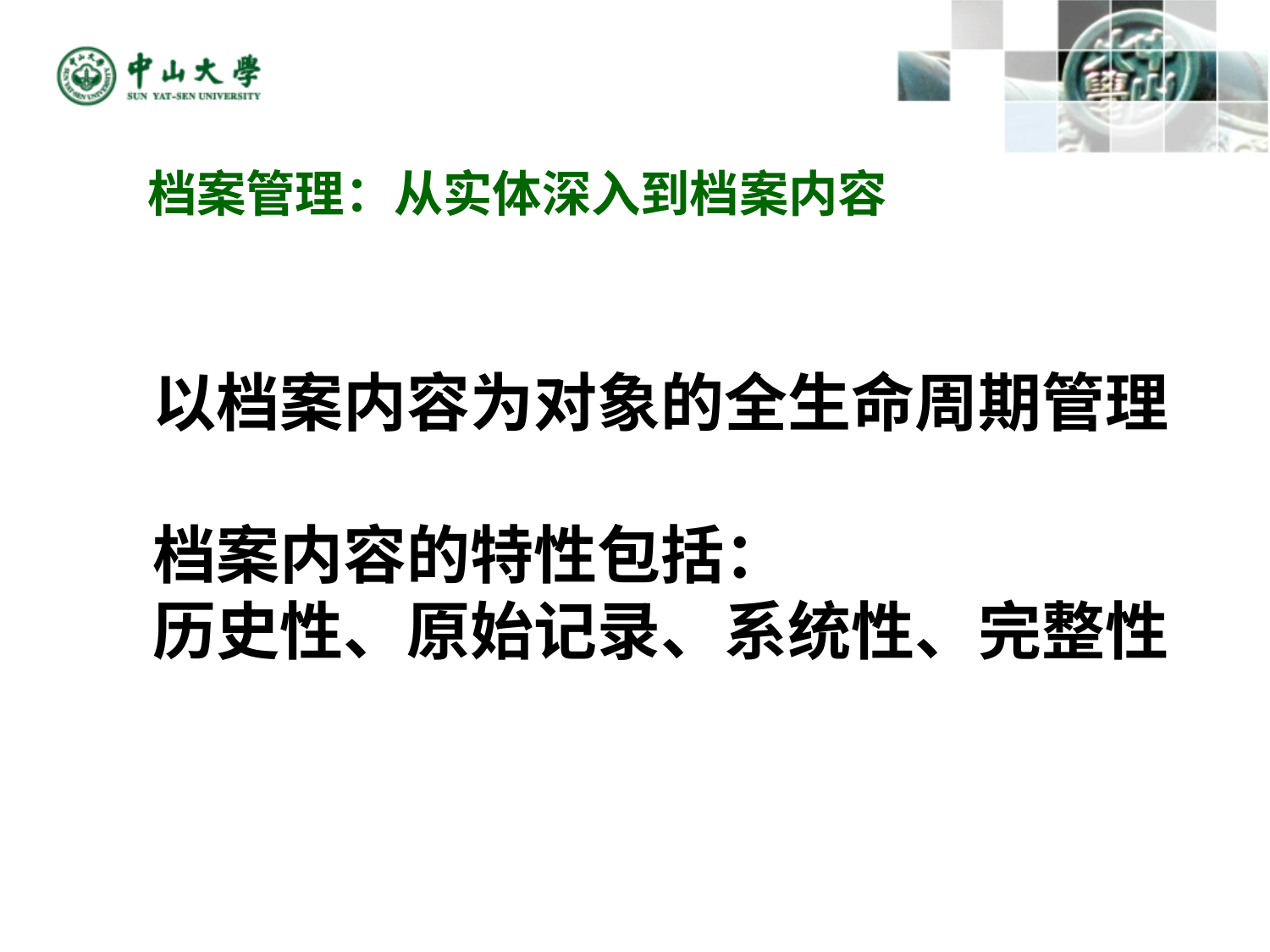

档案管理：从实体深入到档案内容
以档案内容为对象的全生命周期管理

档案内容的特性包括：
历史性、原始记录、系统性、完整性
66